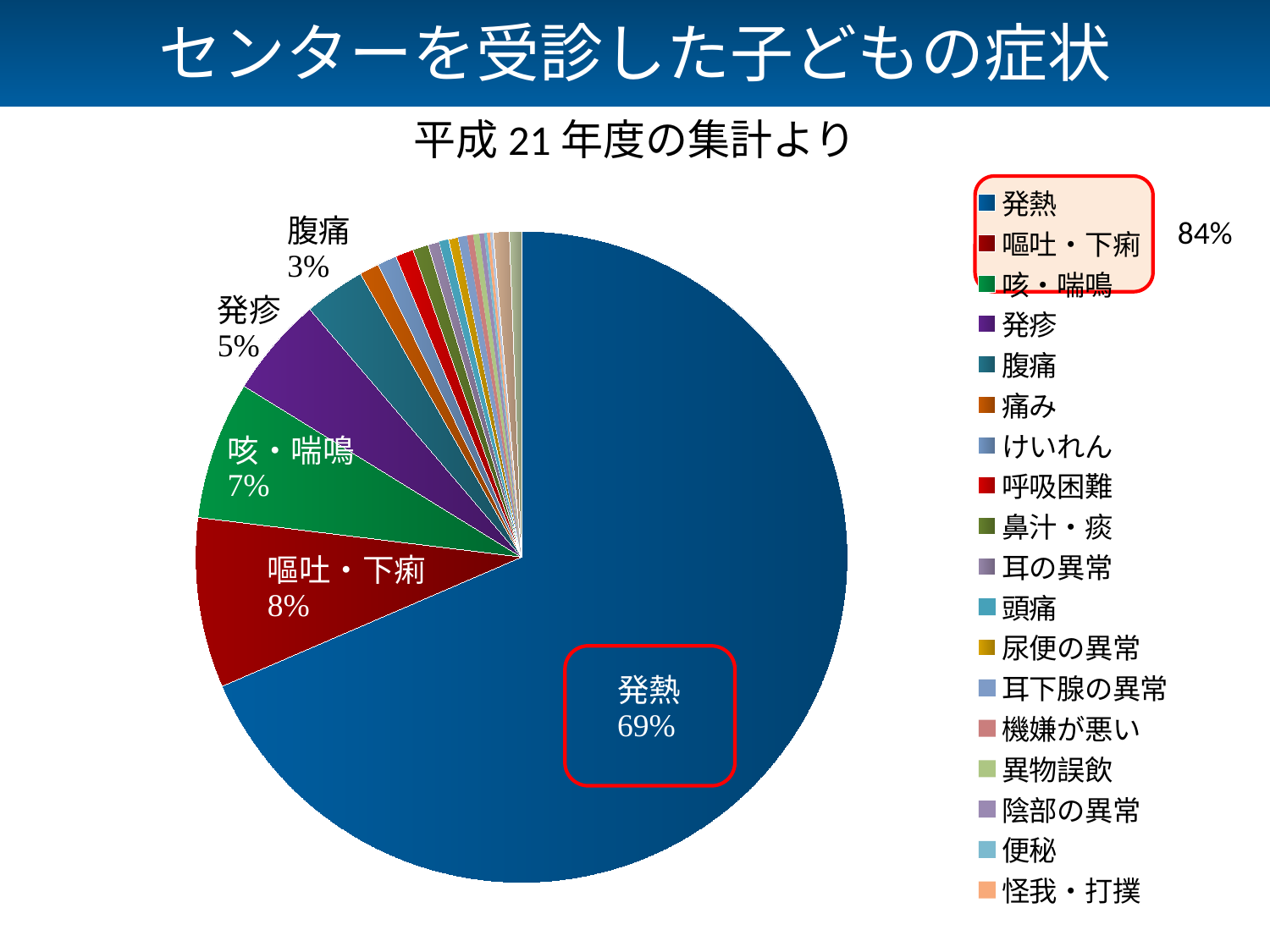

# センターを受診した子どもの症状
平成21年度の集計より

### Chart

| Category |  |  |  |  |  |  |
|---|---|---|---|---|---|---|
| 発熱 | 22727.0 | 1967.0 | 5569.0 | 5692.0 | 7092.0 | 2407.0 |
| 嘔吐・下痢 | 2796.0 | 327.0 | 893.0 | 833.0 | 638.0 | 105.0 |
| 咳・喘鳴 | 2273.0 | 283.0 | 665.0 | 802.0 | 478.0 | 45.0 |
| 発疹 | 1644.0 | 219.0 | 534.0 | 476.0 | 345.0 | 70.0 |
| 腹痛 | 1004.0 | 6.0 | 84.0 | 355.0 | 443.0 | 116.0 |
| 痛み | 322.0 | 1.0 | 39.0 | 129.0 | 123.0 | 30.0 |
| けいれん | 317.0 | 27.0 | 179.0 | 85.0 | 23.0 | 3.0 |
| 呼吸困難 | 298.0 | 26.0 | 79.0 | 74.0 | 94.0 | 25.0 |
| 鼻汁・痰 | 255.0 | 87.0 | 105.0 | 44.0 | 13.0 | 6.0 |
| 耳の異常 | 186.0 | 3.0 | 33.0 | 101.0 | 45.0 | 4.0 |
| 頭痛 | 158.0 | 0.0 | 1.0 | 39.0 | 96.0 | 22.0 |
| 尿便の異常 | 156.0 | 42.0 | 41.0 | 48.0 | 19.0 | 6.0 |
| 耳下腺の異常 | 147.0 | 2.0 | 20.0 | 55.0 | 62.0 | 8.0 |
| 機嫌が悪い | 101.0 | 47.0 | 49.0 | 4.0 | 1.0 | 0.0 |
| 異物誤飲 | 100.0 | 38.0 | 50.0 | 10.0 | 1.0 | 1.0 |
| 陰部の異常 | 78.0 | 6.0 | 14.0 | 44.0 | 12.0 | 2.0 |
| 便秘 | 48.0 | 21.0 | 18.0 | 5.0 | 4.0 | 0.0 |
| 怪我・打撲 | 49.0 | 12.0 | 17.0 | 14.0 | 5.0 | 1.0 |
| 目の異常 | 49.0 | 7.0 | 13.0 | 14.0 | 13.0 | 2.0 |
| その他 | 264.0 | 54.0 | 71.0 | 75.0 | 43.0 | 21.0 |
| (空白) | 199.0 | 25.0 | 57.0 | 49.0 | 53.0 | 15.0 |
84%